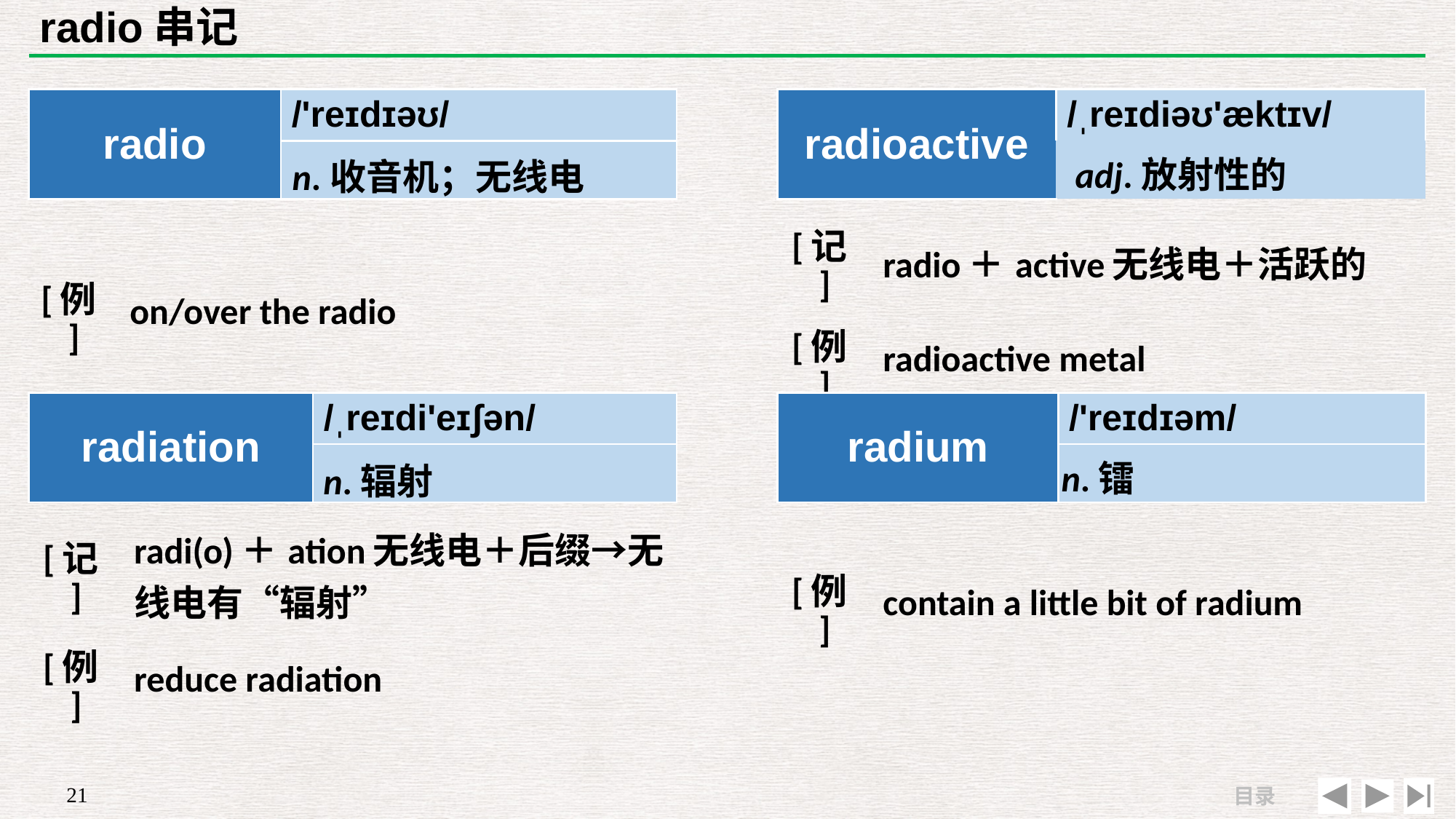

# radio串记

| radio | /'reɪdɪəʊ/ |
| --- | --- |
|  |  |
| radioactive | /ˌreɪdiəʊ'æktɪv/ |
| --- | --- |
|  |  |
adj.放射性的
n.收音机；无线电
| [记] | radio＋active无线电＋活跃的 |
| --- | --- |
| [例] | radioactive metal |
|  |  |
| --- | --- |
| [例] | on/over the radio |
| radiation | /ˌreɪdi'eɪʃən/ |
| --- | --- |
|  |  |
| radium | /'reɪdɪəm/ |
| --- | --- |
|  |  |
n.镭
n.辐射
|  |  |
| --- | --- |
| [例] | contain a little bit of radium |
| [记] | radi(o)＋ation无线电＋后缀→无线电有“辐射” |
| --- | --- |
| [例] | reduce radiation |